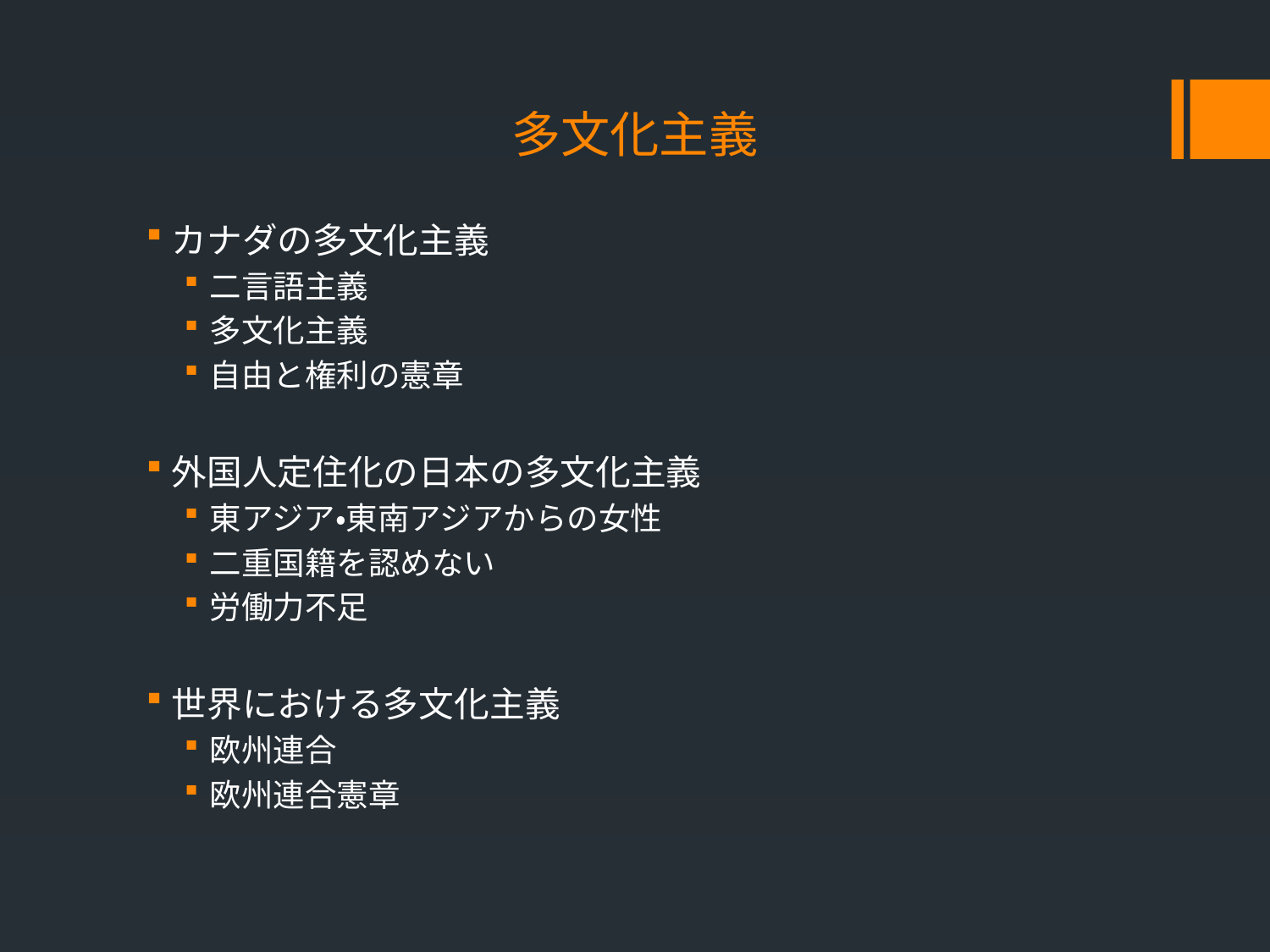

# 多文化主義
カナダの多文化主義
二言語主義
多文化主義
自由と権利の憲章

外国人定住化の日本の多文化主義
東アジア・東南アジアからの女性
二重国籍を認めない
労働力不足

世界における多文化主義
欧州連合
欧州連合憲章